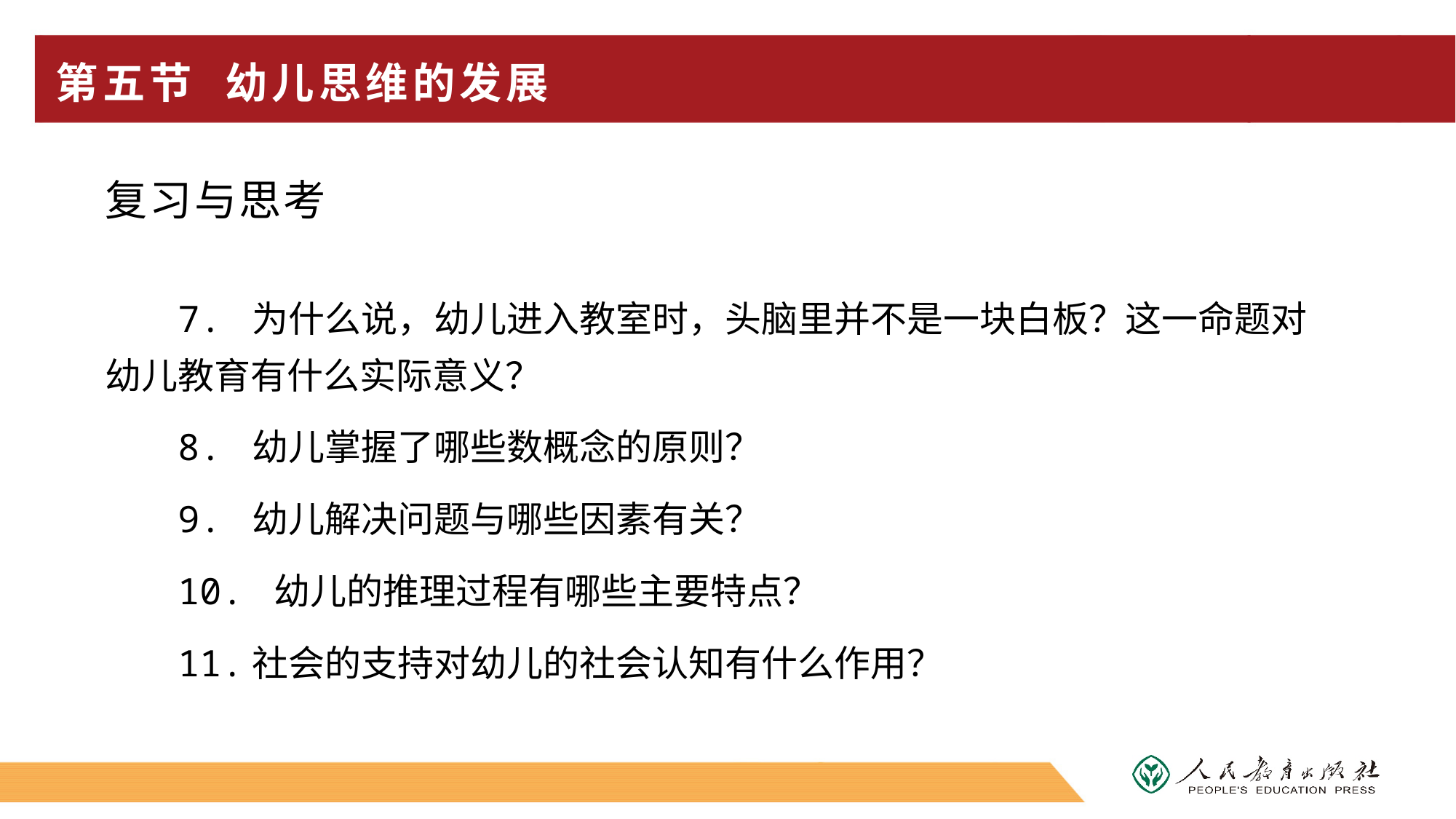

# 第五节  幼儿思维的发展
复习与思考
7. 为什么说，幼儿进入教室时，头脑里并不是一块白板？这一命题对幼儿教育有什么实际意义？
8. 幼儿掌握了哪些数概念的原则？
9. 幼儿解决问题与哪些因素有关？
10. 幼儿的推理过程有哪些主要特点？
11.社会的支持对幼儿的社会认知有什么作用？